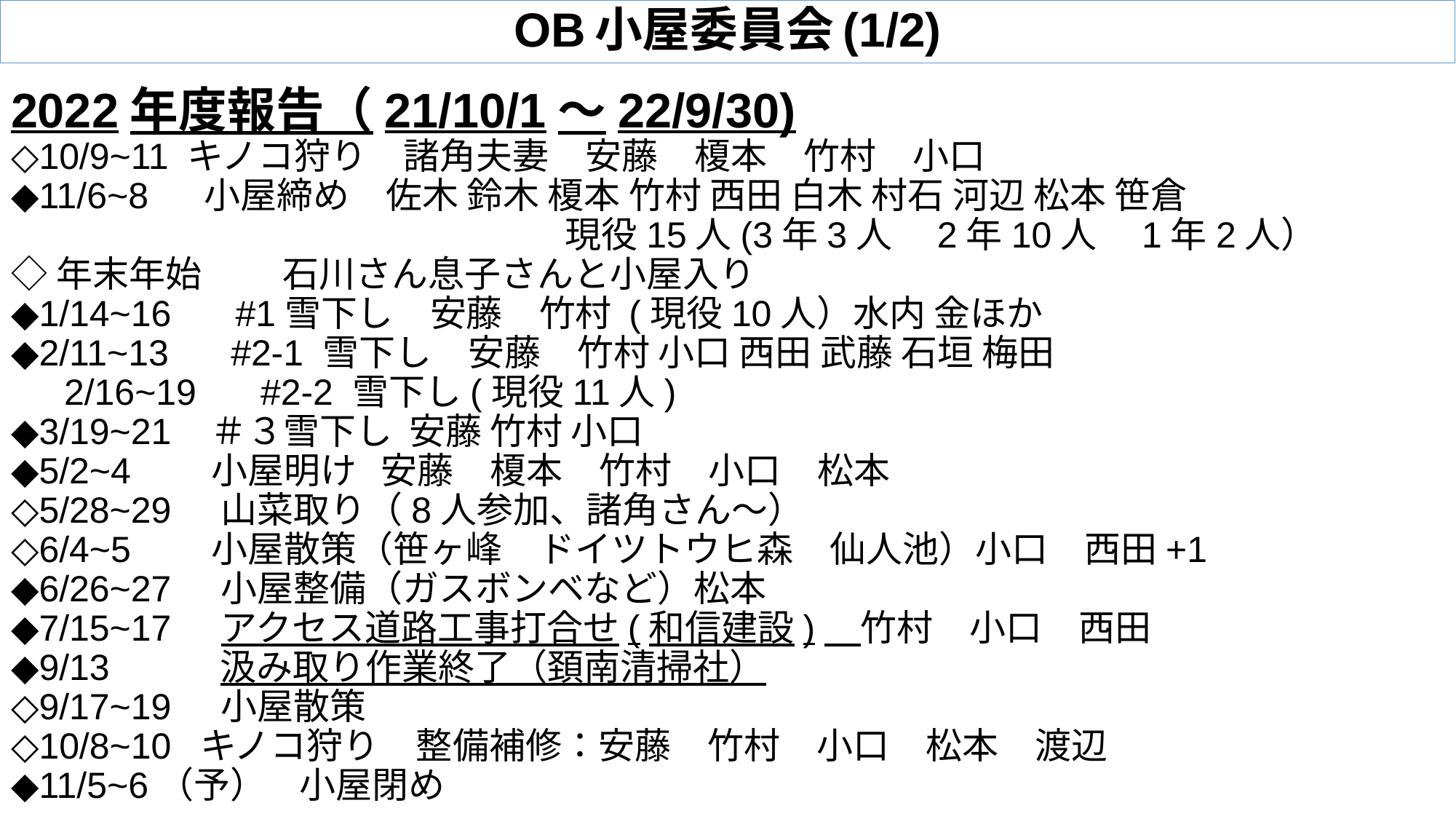

# OB小屋委員会(1/2)
2022年度報告（21/10/1～22/9/30)
◇10/9~11 キノコ狩り　諸角夫妻　安藤　榎本　竹村　小口
◆11/6~8 　小屋締め　佐木 鈴木 榎本 竹村 西田 白木 村石 河辺 松本 笹倉
　　　　　　　　　　　　　　　 現役15人(3年3人　2年10人　1年2人）
◇年末年始 　　石川さん息子さんと小屋入り
◆1/14~16 　#1雪下し　安藤　竹村 (現役10人）水内 金ほか
◆2/11~13　 #2-1 雪下し　安藤　竹村 小口 西田 武藤 石垣 梅田
　 2/16~19 　#2-2 雪下し(現役11人)
◆3/19~21   ＃３雪下し  安藤 竹村 小口
◆5/2~4       小屋明け   安藤　榎本　竹村　小口　松本
◇5/28~29    山菜取り（8人参加、諸角さん～）
◇6/4~5       小屋散策（笹ヶ峰　ドイツトウヒ森　仙人池）小口　西田+1
◆6/26~27    小屋整備（ガスボンベなど）松本
◆7/15~17    アクセス道路工事打合せ(和信建設)　竹村　小口　西田
◆9/13          汲み取り作業終了（頚南清掃社）
◇9/17~19    小屋散策
◇10/8~10  キノコ狩り　整備補修：安藤　竹村　小口　松本　渡辺
◆11/5~6（予）    小屋閉め